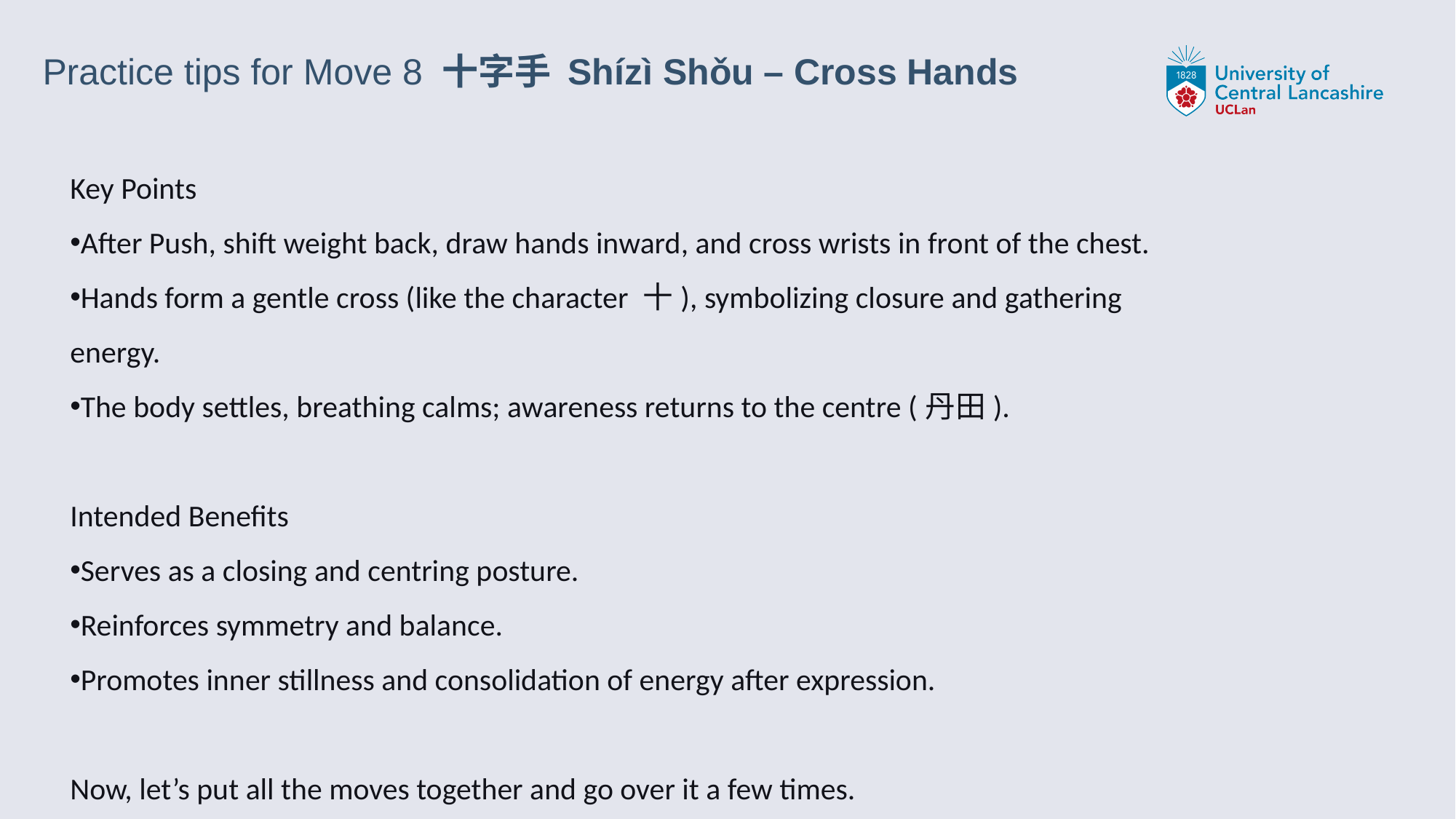

# Practice tips for Move 8 十字手 Shízì Shǒu – Cross Hands

Key Points
After Push, shift weight back, draw hands inward, and cross wrists in front of the chest.
Hands form a gentle cross (like the character 十), symbolizing closure and gathering energy.
The body settles, breathing calms; awareness returns to the centre (丹田).

Intended Benefits
Serves as a closing and centring posture.
Reinforces symmetry and balance.
Promotes inner stillness and consolidation of energy after expression.

Now, let’s put all the moves together and go over it a few times.